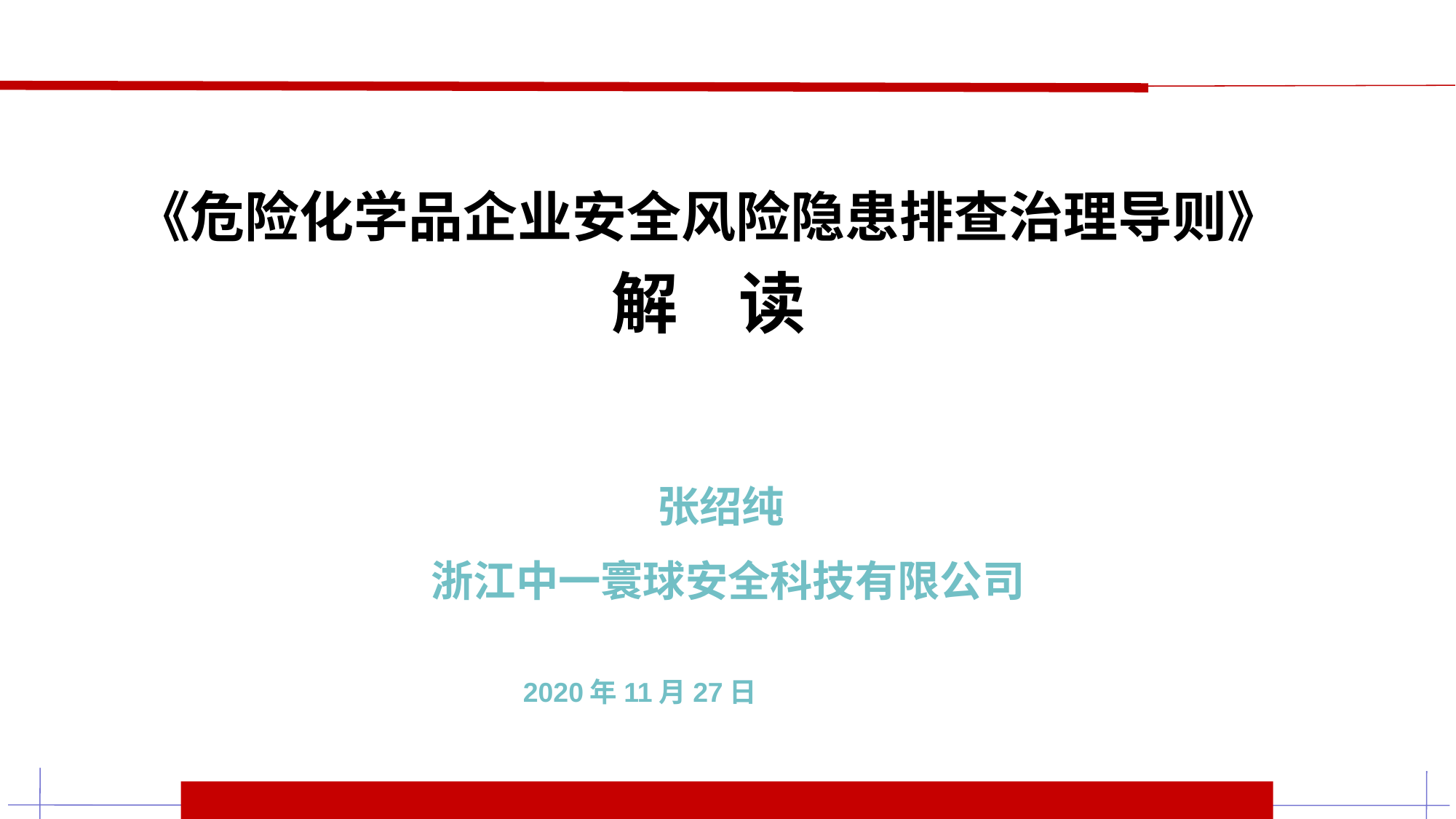

《危险化学品企业安全风险隐患排查治理导则》
解    读

张绍纯
      浙江中一寰球安全科技有限公司

2020年11月27日